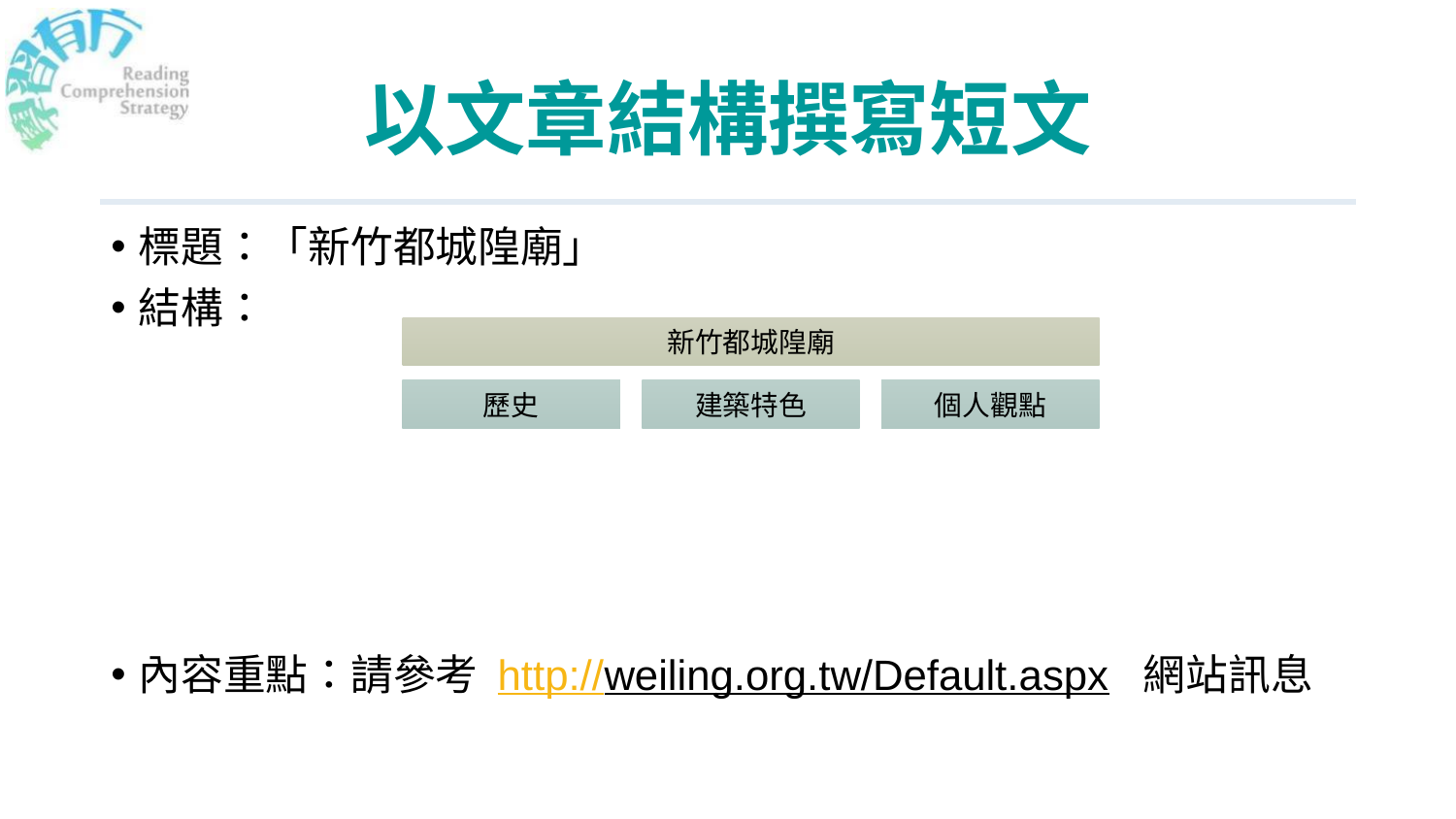

# 以文章結構撰寫短文
標題：「新竹都城隍廟」
結構：

內容重點：請參考 http://weiling.org.tw/Default.aspx  網站訊息
新竹都城隍廟
歷史
建築特色
個人觀點